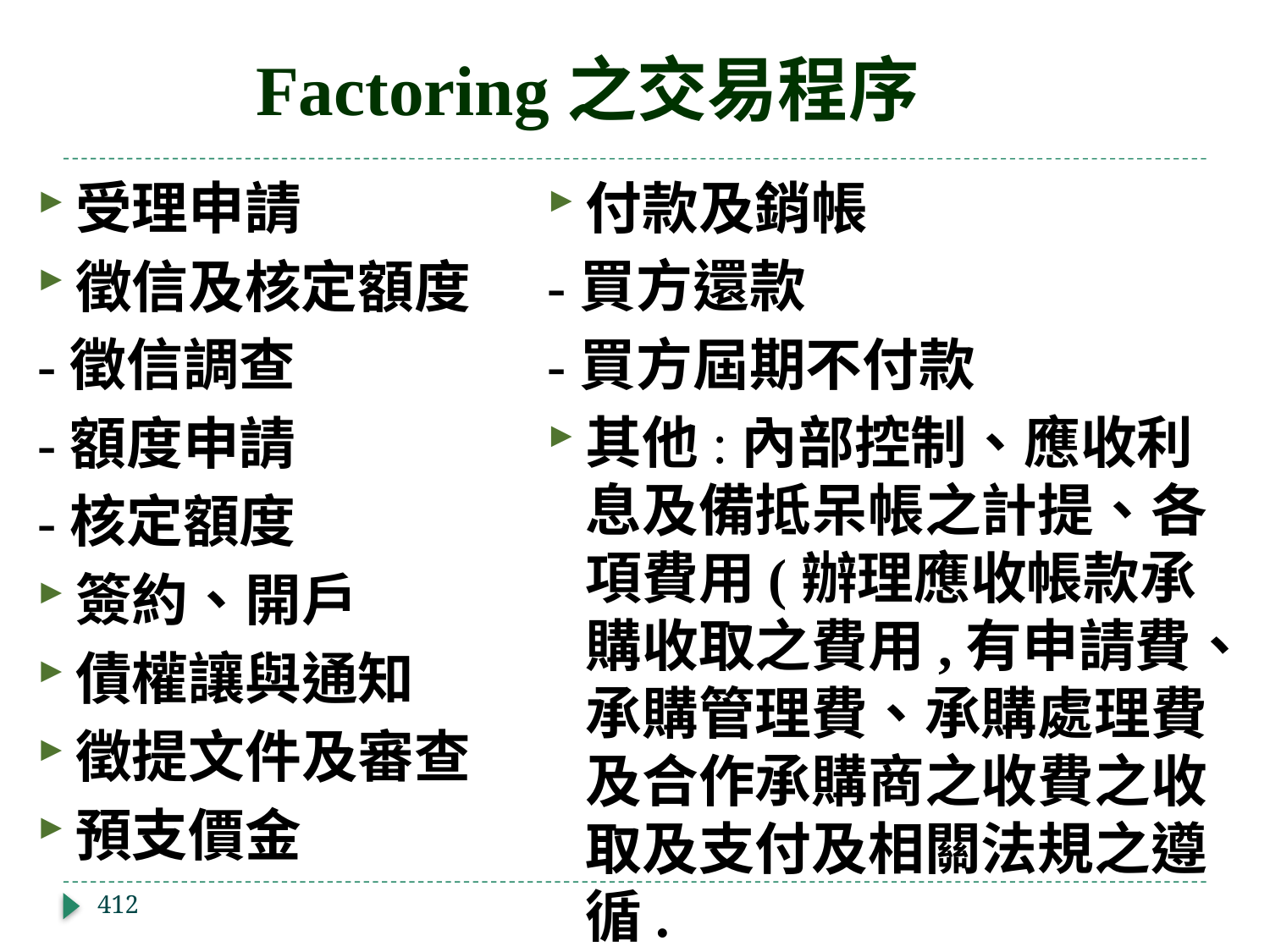

# Factoring之交易程序
受理申請
徵信及核定額度
-徵信調查
-額度申請
-核定額度
簽約、開戶
債權讓與通知
徵提文件及審查
預支價金
付款及銷帳
-買方還款
-買方屆期不付款
其他:內部控制、應收利息及備抵呆帳之計提、各項費用(辦理應收帳款承購收取之費用,有申請費、承購管理費、承購處理費及合作承購商之收費之收取及支付及相關法規之遵循.
412